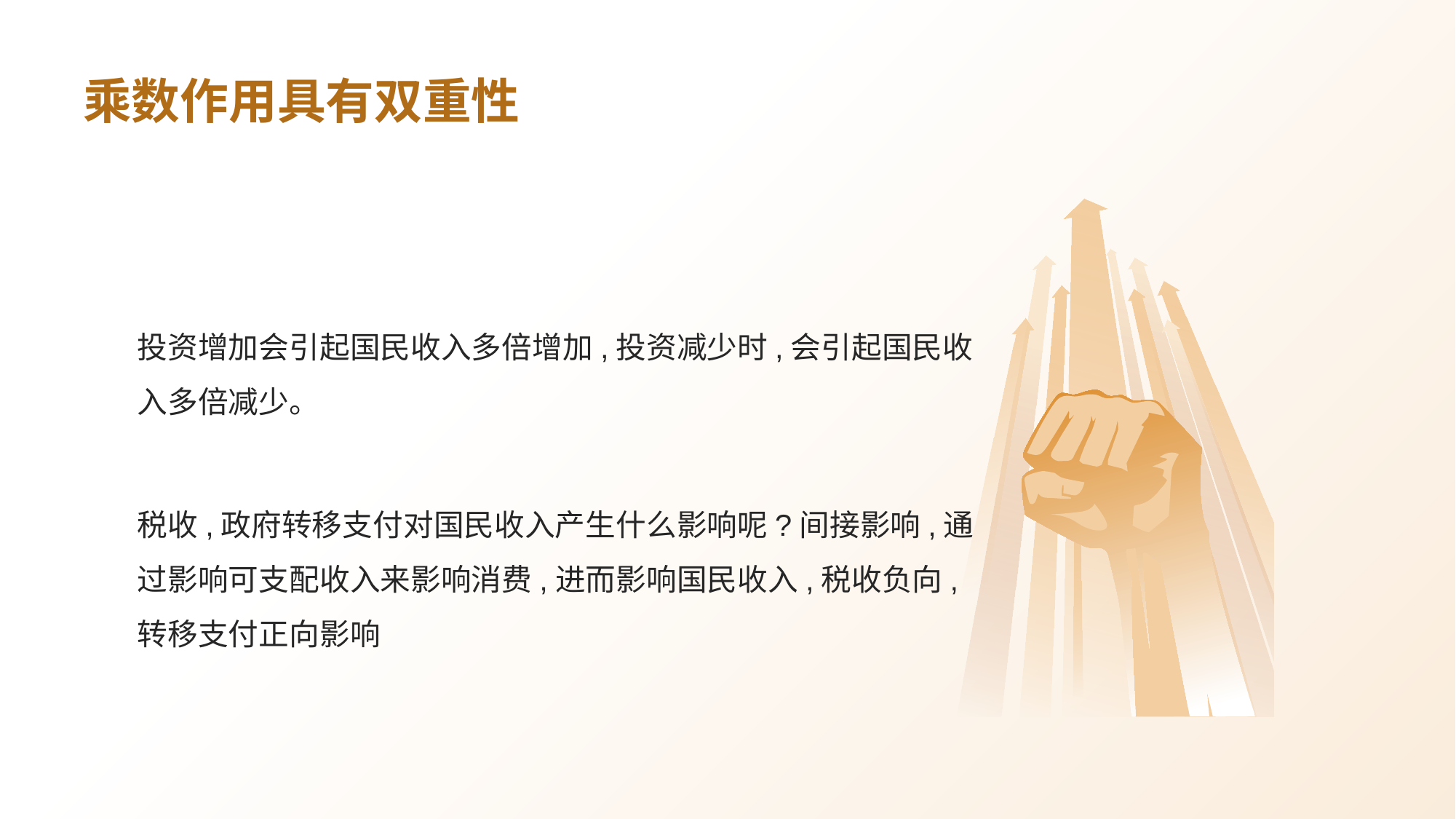

# 乘数作用具有双重性
投资增加会引起国民收入多倍增加,投资减少时,会引起国民收入多倍减少。

税收,政府转移支付对国民收入产生什么影响呢?间接影响,通过影响可支配收入来影响消费,进而影响国民收入,税收负向,转移支付正向影响